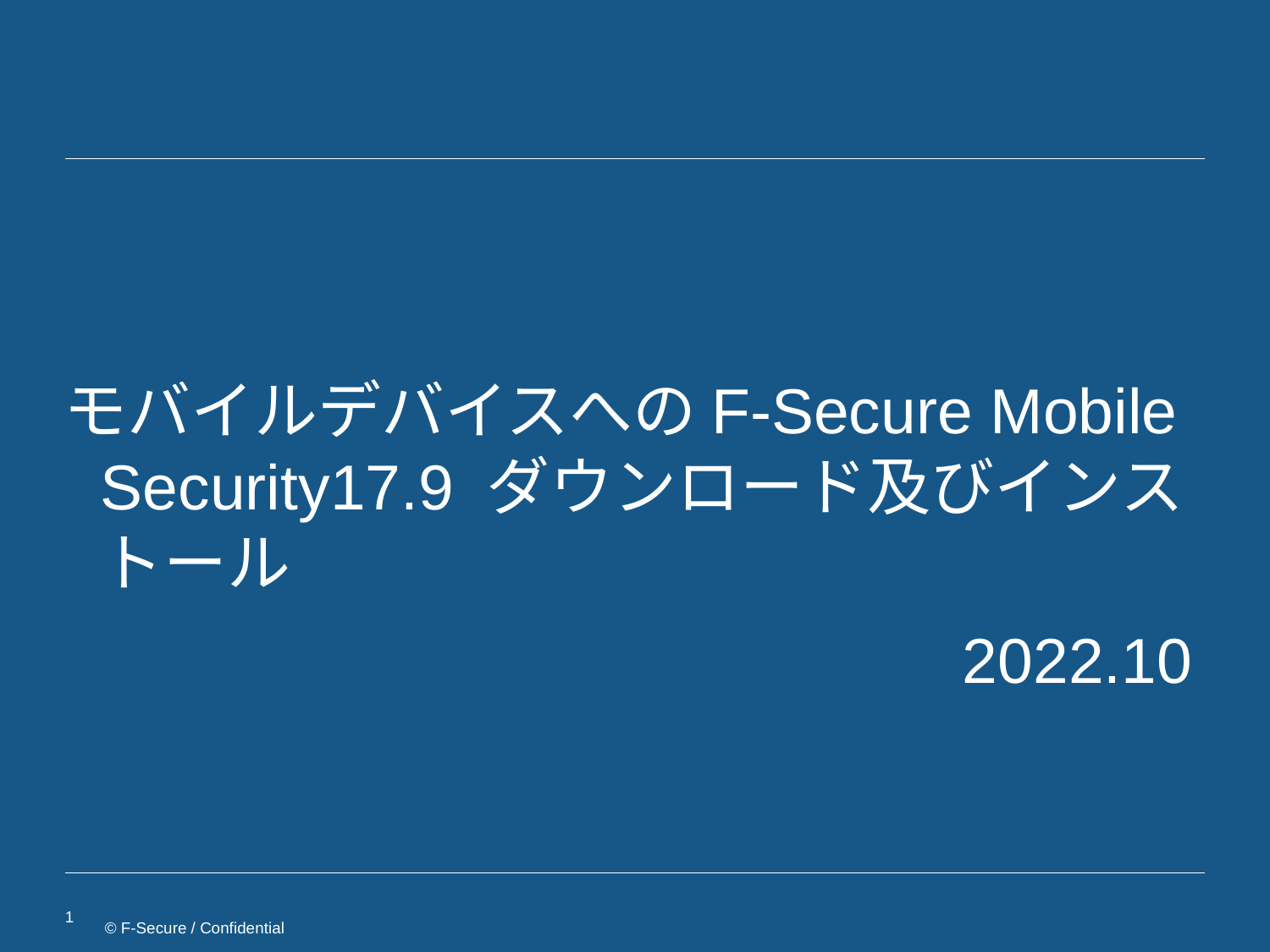

#

モバイルデバイスへのF-Secure Mobile Security17.9 ダウンロード及びインストール
2022.10
1
© F-Secure / Confidential